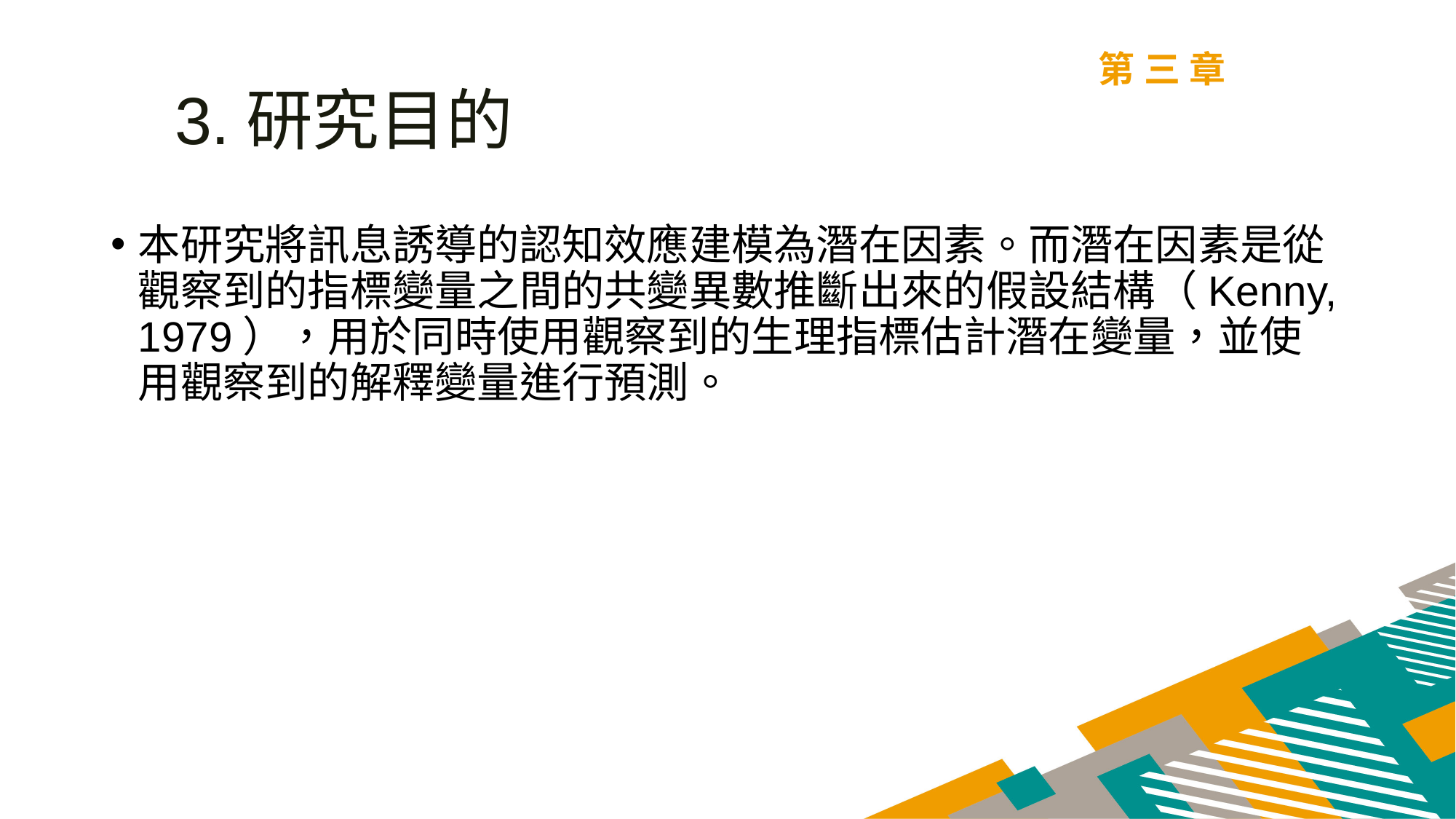

第三章
3.研究目的
本研究將訊息誘導的認知效應建模為潛在因素。而潛在因素是從觀察到的指標變量之間的共變異數推斷出來的假設結構（Kenny, 1979），用於同時使用觀察到的生理指標估計潛在變量，並使用觀察到的解釋變量進行預測。